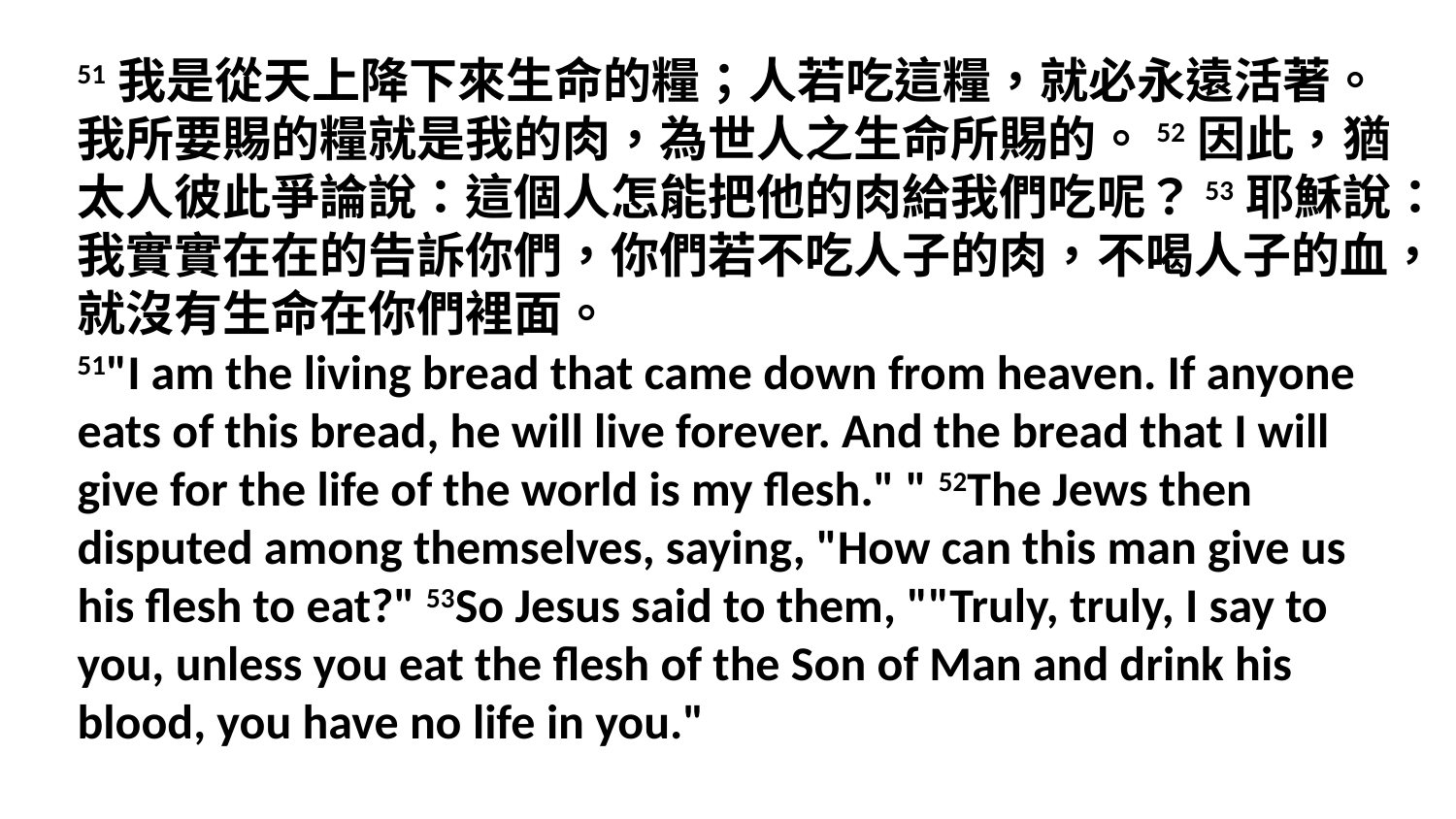

51我是從天上降下來生命的糧；人若吃這糧，就必永遠活著。我所要賜的糧就是我的肉，為世人之生命所賜的。52因此，猶太人彼此爭論說：這個人怎能把他的肉給我們吃呢？53耶穌說：我實實在在的告訴你們，你們若不吃人子的肉，不喝人子的血，就沒有生命在你們裡面。
51"I am the living bread that came down from heaven. If anyone eats of this bread, he will live forever. And the bread that I will give for the life of the world is my flesh." " 52The Jews then disputed among themselves, saying, "How can this man give us his flesh to eat?" 53So Jesus said to them, ""Truly, truly, I say to you, unless you eat the flesh of the Son of Man and drink his blood, you have no life in you."